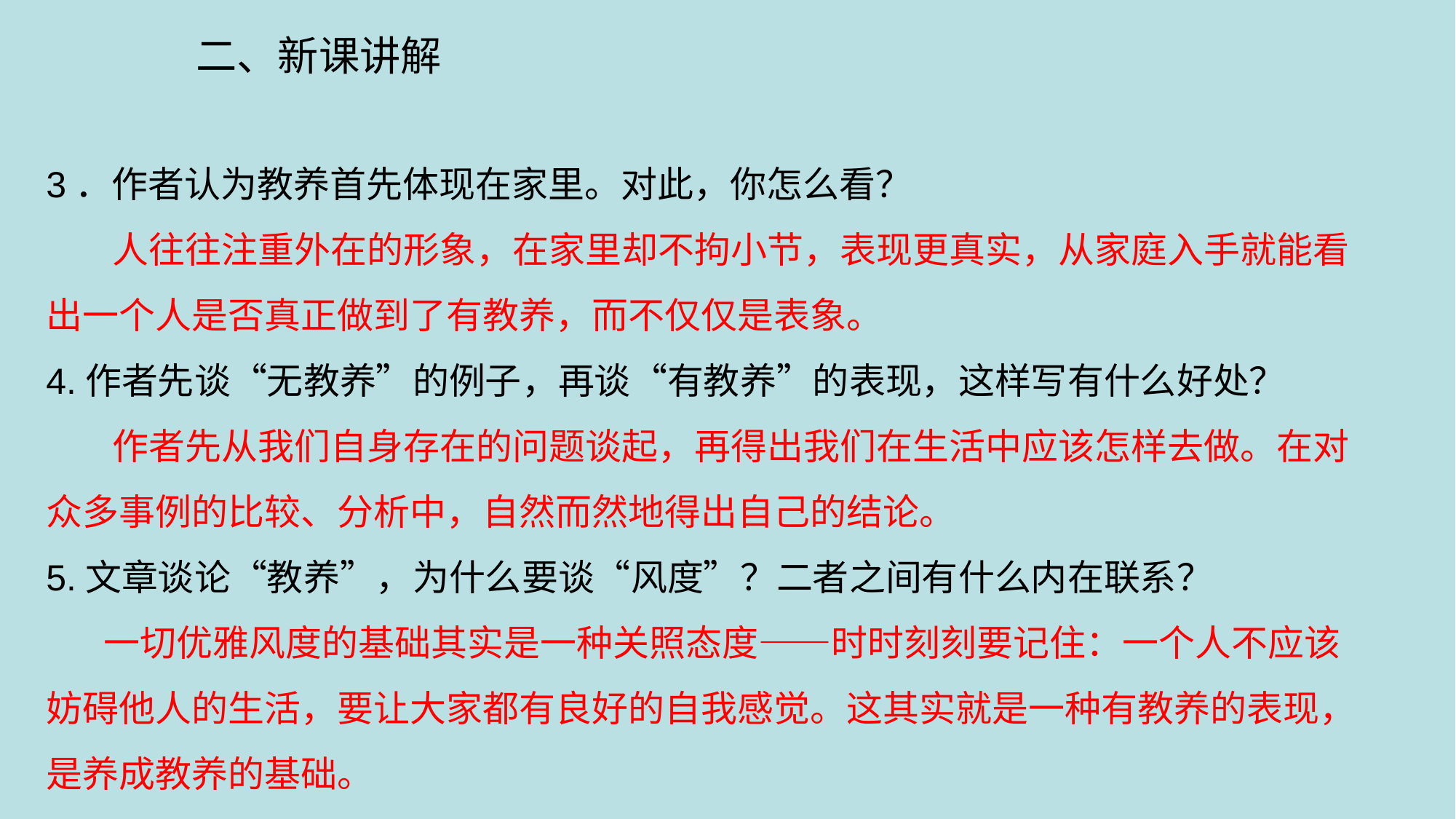

二、新课讲解

3．作者认为教养首先体现在家里。对此，你怎么看？
       人往往注重外在的形象，在家里却不拘小节，表现更真实，从家庭入手就能看出一个人是否真正做到了有教养，而不仅仅是表象。
4.作者先谈“无教养”的例子，再谈“有教养”的表现，这样写有什么好处？
       作者先从我们自身存在的问题谈起，再得出我们在生活中应该怎样去做。在对众多事例的比较、分析中，自然而然地得出自己的结论。
5.文章谈论“教养”，为什么要谈“风度”？二者之间有什么内在联系？
      一切优雅风度的基础其实是一种关照态度——时时刻刻要记住：一个人不应该妨碍他人的生活，要让大家都有良好的自我感觉。这其实就是一种有教养的表现，是养成教养的基础。